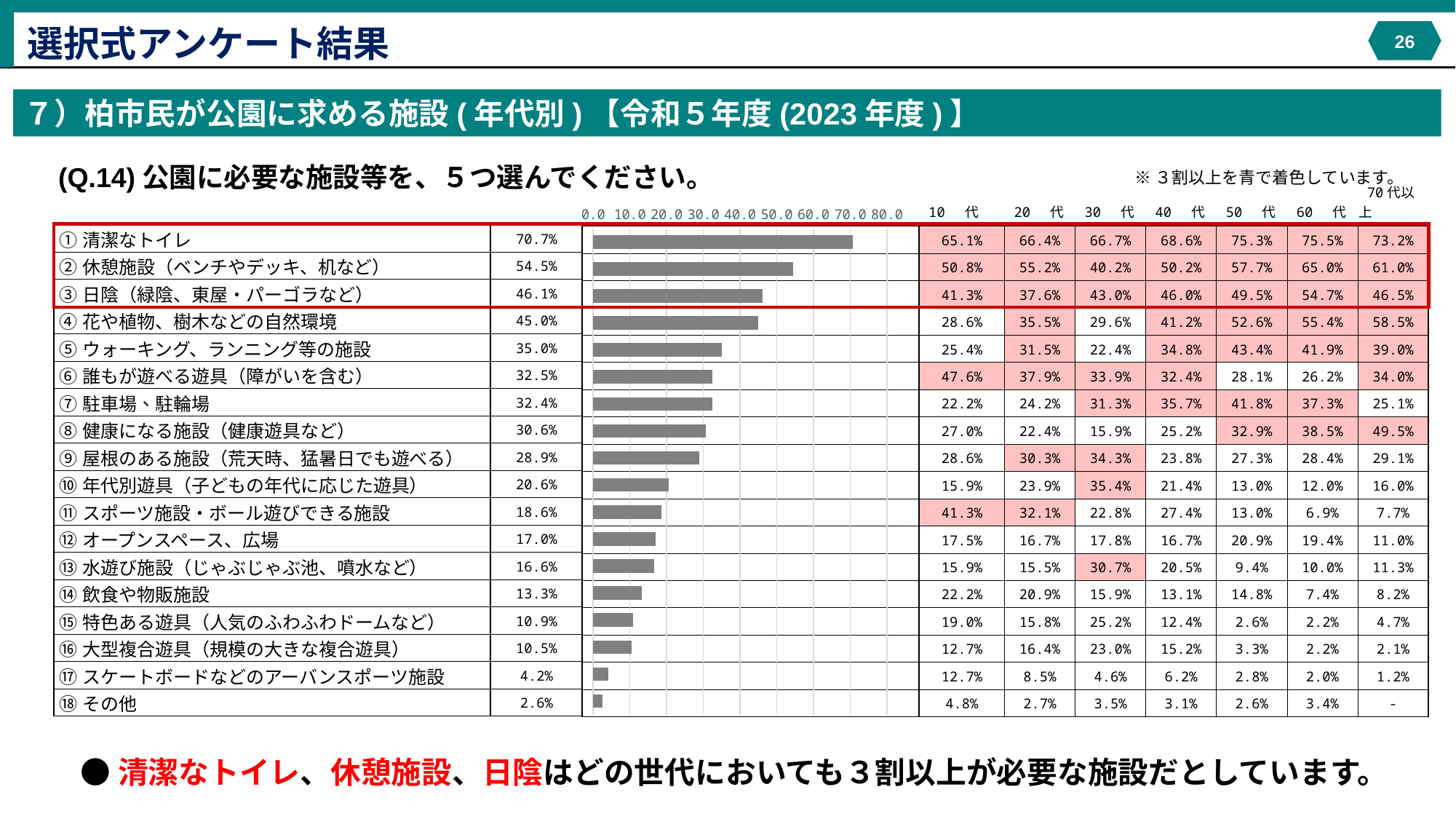

選択式アンケート結果
26
７）柏市民が公園に求める施設(年代別)【令和５年度(2023年度)】
(Q.14)公園に必要な施設等を、５つ選んでください。

### Chart

| Category |  |
|---|---|
| ①清潔なトイレ | 70.7 |
| ②休憩施設（ベンチやデッキ、机など） | 54.5 |
| ③日陰（緑陰、東屋・パーゴラなど） | 46.1 |
| ④花や植物、樹木などの自然環境 | 45.0 |
| ⑤ウォーキング、ランニング等の施設 | 35.0 |
| ⑥誰もが遊べる遊具（障がいを含む） | 32.5 |
| ⑦駐車場、駐輪場 | 32.4 |
| ⑧健康になる施設（健康遊具など） | 30.6 |
| ⑨屋根のある施設（荒天時、猛暑日でも遊べる） | 28.9 |
| ⑩年代別遊具（子どもの年代に応じた遊具） | 20.6 |
| ⑪スポーツ施設・ボール遊びできる施設 | 18.6 |
| ⑫オープンスペース、広場 | 17.0 |
| ⑬水遊び施設（じゃぶじゃぶ池、噴水など） | 16.6 |
| ⑭飲食や物販施設 | 13.3 |
| ⑮特色ある遊具（人気のふわふわドームなど） | 10.9 |
| ⑯大型複合遊具（規模の大きな複合遊具） | 10.5 |
| ⑰スケートボードなどのアーバンスポーツ施設 | 4.2 |
| ⑱その他 | 2.6 |
※３割以上を青で着色しています。
|  | 10 代 | 20 代 | 30 代 | 40 代 | 50 代 | 60 代 | 70代以上 |
| --- | --- | --- | --- | --- | --- | --- | --- |
|  | 65.1% | 66.4% | 66.7% | 68.6% | 75.3% | 75.5% | 73.2% |
|  | 50.8% | 55.2% | 40.2% | 50.2% | 57.7% | 65.0% | 61.0% |
|  | 41.3% | 37.6% | 43.0% | 46.0% | 49.5% | 54.7% | 46.5% |
|  | 28.6% | 35.5% | 29.6% | 41.2% | 52.6% | 55.4% | 58.5% |
|  | 25.4% | 31.5% | 22.4% | 34.8% | 43.4% | 41.9% | 39.0% |
|  | 47.6% | 37.9% | 33.9% | 32.4% | 28.1% | 26.2% | 34.0% |
|  | 22.2% | 24.2% | 31.3% | 35.7% | 41.8% | 37.3% | 25.1% |
|  | 27.0% | 22.4% | 15.9% | 25.2% | 32.9% | 38.5% | 49.5% |
|  | 28.6% | 30.3% | 34.3% | 23.8% | 27.3% | 28.4% | 29.1% |
|  | 15.9% | 23.9% | 35.4% | 21.4% | 13.0% | 12.0% | 16.0% |
|  | 41.3% | 32.1% | 22.8% | 27.4% | 13.0% | 6.9% | 7.7% |
|  | 17.5% | 16.7% | 17.8% | 16.7% | 20.9% | 19.4% | 11.0% |
|  | 15.9% | 15.5% | 30.7% | 20.5% | 9.4% | 10.0% | 11.3% |
|  | 22.2% | 20.9% | 15.9% | 13.1% | 14.8% | 7.4% | 8.2% |
|  | 19.0% | 15.8% | 25.2% | 12.4% | 2.6% | 2.2% | 4.7% |
|  | 12.7% | 16.4% | 23.0% | 15.2% | 3.3% | 2.2% | 2.1% |
|  | 12.7% | 8.5% | 4.6% | 6.2% | 2.8% | 2.0% | 1.2% |
|  | 4.8% | 2.7% | 3.5% | 3.1% | 2.6% | 3.4% | - |

| ①清潔なトイレ | 70.7% |
| --- | --- |
| ②休憩施設（ベンチやデッキ、机など） | 54.5% |
| ③日陰（緑陰、東屋・パーゴラなど） | 46.1% |
| ④花や植物、樹木などの自然環境 | 45.0% |
| ⑤ウォーキング、ランニング等の施設 | 35.0% |
| ⑥誰もが遊べる遊具（障がいを含む） | 32.5% |
| ⑦駐車場、駐輪場 | 32.4% |
| ⑧健康になる施設（健康遊具など） | 30.6% |
| ⑨屋根のある施設（荒天時、猛暑日でも遊べる） | 28.9% |
| ⑩年代別遊具（子どもの年代に応じた遊具） | 20.6% |
| ⑪スポーツ施設・ボール遊びできる施設 | 18.6% |
| ⑫オープンスペース、広場 | 17.0% |
| ⑬水遊び施設（じゃぶじゃぶ池、噴水など） | 16.6% |
| ⑭飲食や物販施設 | 13.3% |
| ⑮特色ある遊具（人気のふわふわドームなど） | 10.9% |
| ⑯大型複合遊具（規模の大きな複合遊具） | 10.5% |
| ⑰スケートボードなどのアーバンスポーツ施設 | 4.2% |
| ⑱その他 | 2.6% |
●清潔なトイレ、休憩施設、日陰はどの世代においても３割以上が必要な施設だとしています。